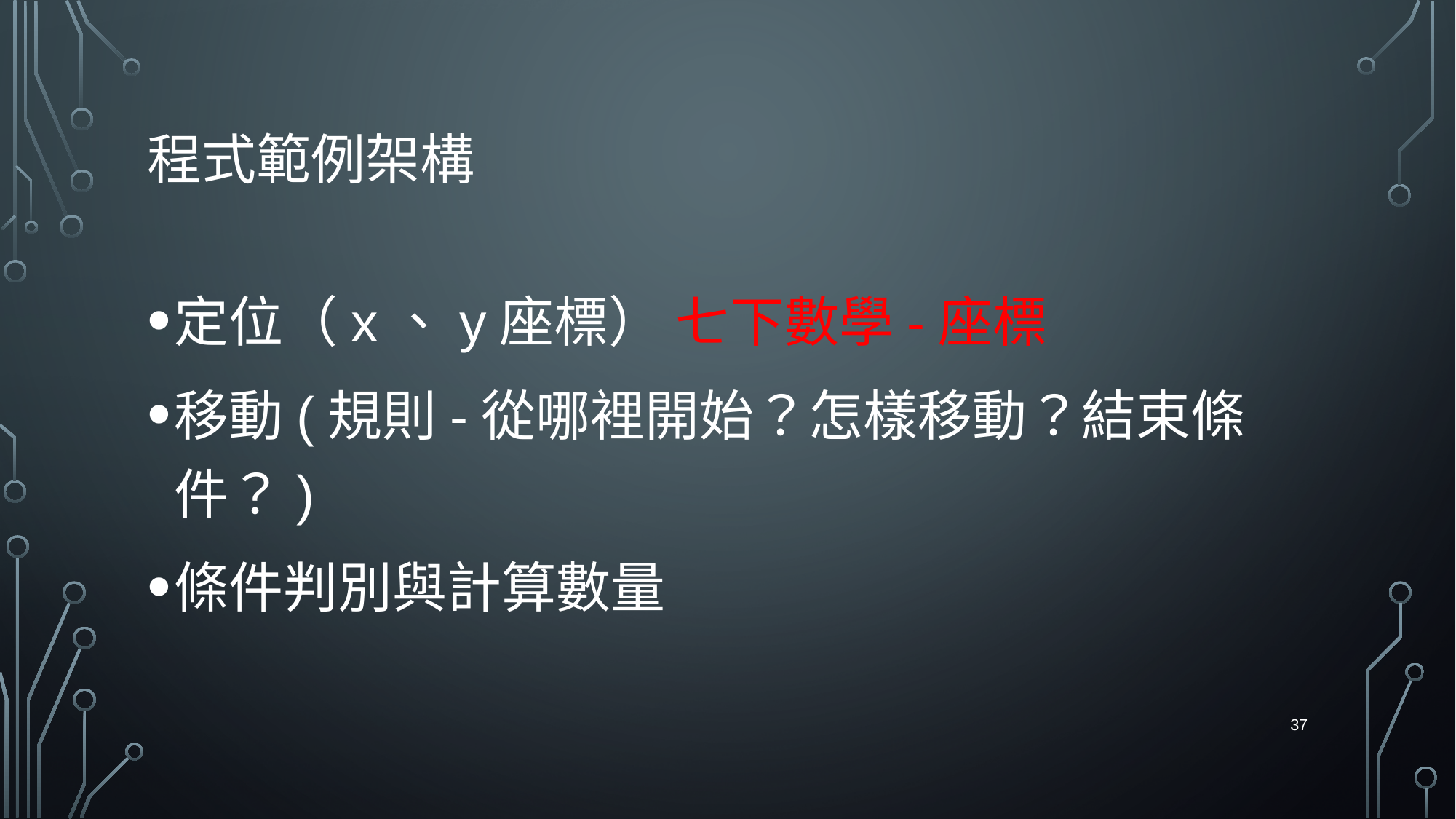

# 程式範例架構
定位（x、y座標） 七下數學-座標
移動(規則-從哪裡開始？怎樣移動？結束條件？)
條件判別與計算數量

37